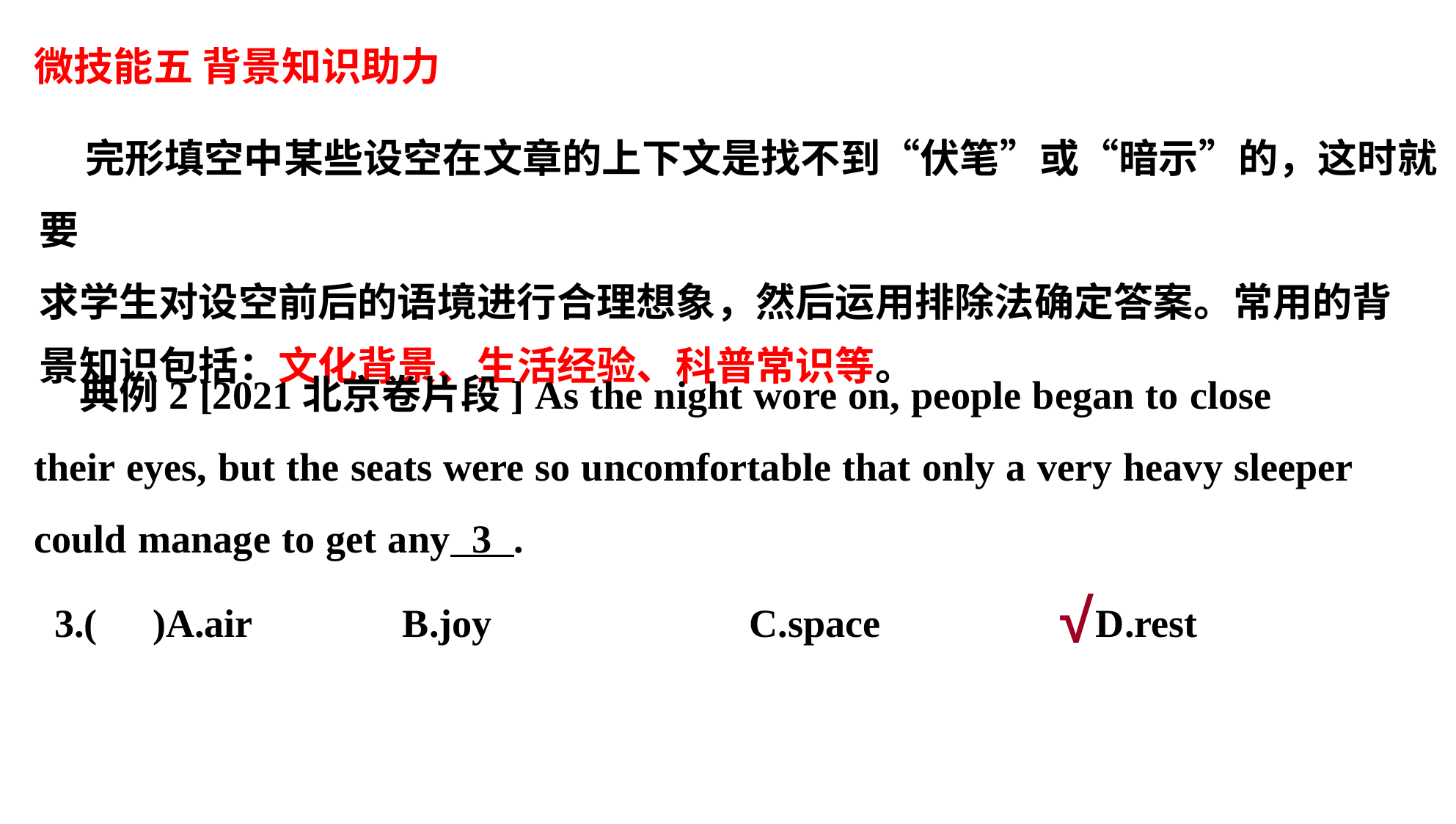

微技能五 背景知识助力
    完形填空中某些设空在文章的上下文是找不到“伏笔”或“暗示”的，这时就要
求学生对设空前后的语境进行合理想象，然后运用排除法确定答案。常用的背
景知识包括：文化背景、生活经验、科普常识等。
    典例2 [2021北京卷片段] As the night wore on, people began to close
their eyes, but the seats were so uncomfortable that only a very heavy sleeper could manage to get any  3  .
3.(     )A.air	B.joy	C.space	D.rest
√